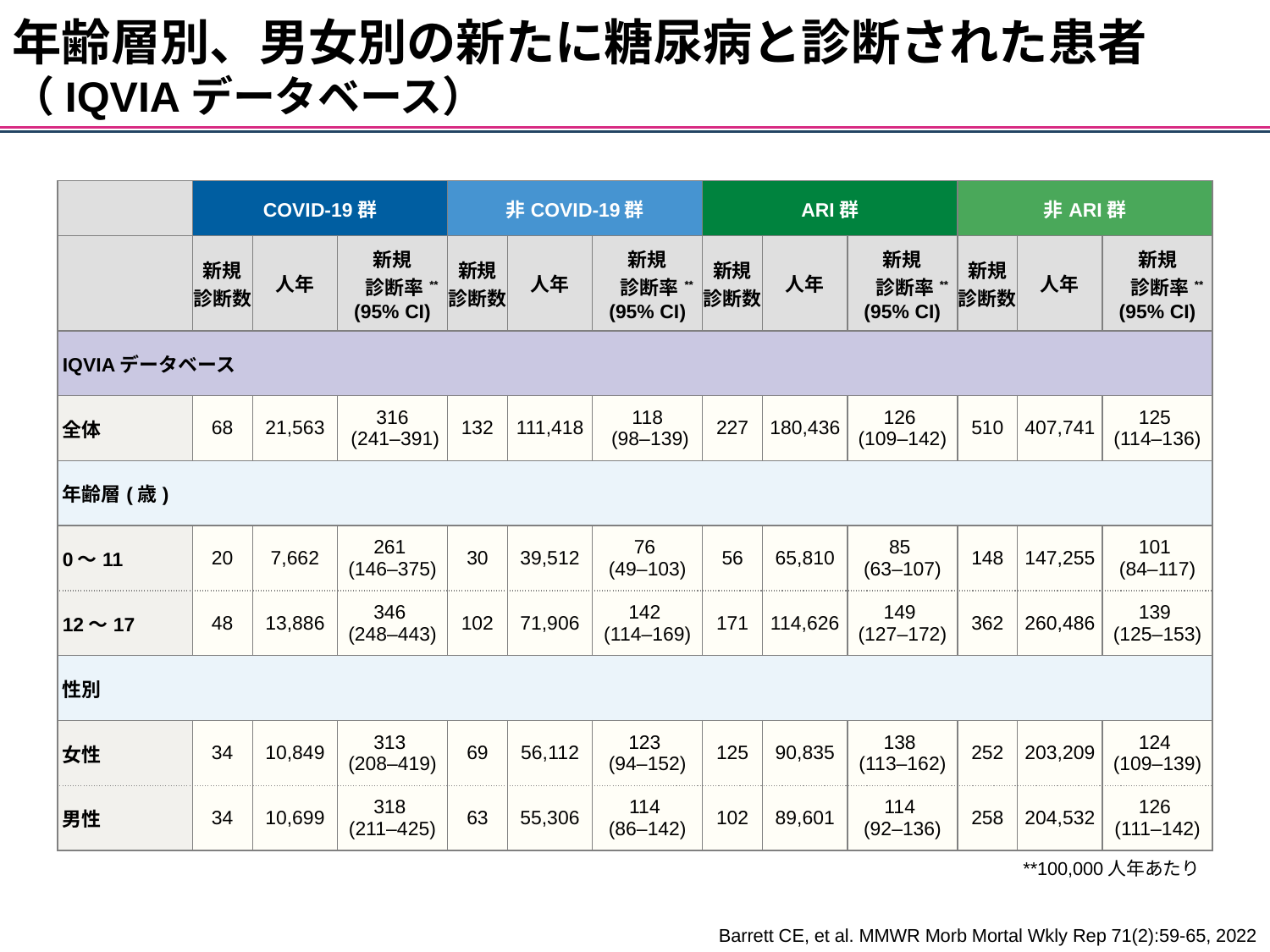

年齢層別、男女別の新たに糖尿病と診断された患者
（IQVIAデータベース）
|  | COVID-19群 |  |  | 非COVID-19群 |  |  | ARI群 |  |  | 非ARI群 |  |  |
| --- | --- | --- | --- | --- | --- | --- | --- | --- | --- | --- | --- | --- |
|  | 新規 診断数 | 人年 | 新規 診断率\*\* (95% CI) | 新規 診断数 | 人年 | 新規 診断率\*\* (95% CI) | 新規 診断数 | 人年 | 新規 診断率\*\* (95% CI) | 新規 診断数 | 人年 | 新規 診断率\*\* (95% CI) |
| IQVIAデータベース |  |  |  |  |  |  |  |  |  |  |  |  |
| 全体 | 68 | 21,563 | 316 (241–391) | 132 | 111,418 | 118 (98–139) | 227 | 180,436 | 126 (109–142) | 510 | 407,741 | 125 (114–136) |
| 年齢層(歳) |  |  |  |  |  |  |  |  |  |  |  |  |
| 0～11 | 20 | 7,662 | 261 (146–375) | 30 | 39,512 | 76 (49–103) | 56 | 65,810 | 85 (63–107) | 148 | 147,255 | 101 (84–117) |
| 12～17 | 48 | 13,886 | 346 (248–443) | 102 | 71,906 | 142 (114–169) | 171 | 114,626 | 149 (127–172) | 362 | 260,486 | 139 (125–153) |
| 性別 |  |  |  |  |  |  |  |  |  |  |  |  |
| 女性 | 34 | 10,849 | 313 (208–419) | 69 | 56,112 | 123 (94–152) | 125 | 90,835 | 138 (113–162) | 252 | 203,209 | 124 (109–139) |
| 男性 | 34 | 10,699 | 318 (211–425) | 63 | 55,306 | 114 (86–142) | 102 | 89,601 | 114 (92–136) | 258 | 204,532 | 126 (111–142) |
**100,000人年あたり
Barrett CE, et al. MMWR Morb Mortal Wkly Rep 71(2):59-65, 2022